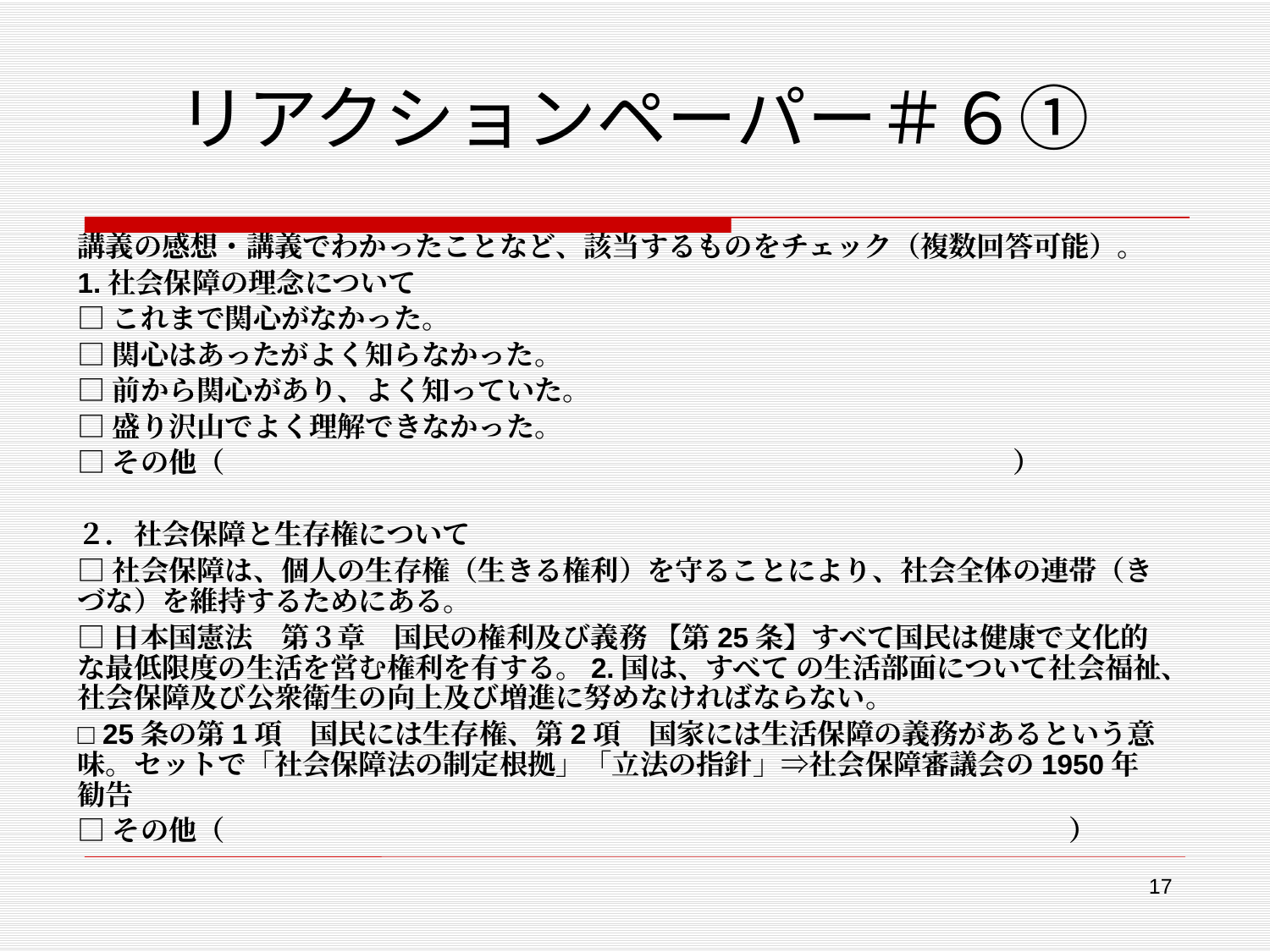

# リアクションペーパー＃６①
講義の感想・講義でわかったことなど、該当するものをチェック（複数回答可能）。
1.社会保障の理念について
□これまで関心がなかった。
□関心はあったがよく知らなかった。
□前から関心があり、よく知っていた。
□盛り沢山でよく理解できなかった。
□その他（　　　　　　　　　　　　　　　　　　　　　　　　　　　　）

２．社会保障と生存権について
□社会保障は、個人の生存権（生きる権利）を守ることにより、社会全体の連帯（きづな）を維持するためにある。
□日本国憲法　第３章　国民の権利及び義務 【第25条】すべて国民は健康で文化的な最低限度の生活を営む権利を有する。2.国は、すべて の生活部面について社会福祉、社会保障及び公衆衛生の向上及び増進に努めなければならない。
□ 25条の第1項　国民には生存権、第2項　国家には生活保障の義務があるという意味。セットで「社会保障法の制定根拠」「立法の指針」⇒社会保障審議会の1950年勧告
□その他（　　　　　　　　　　　　　　　　　　　　　　　　　　　　　　）

17